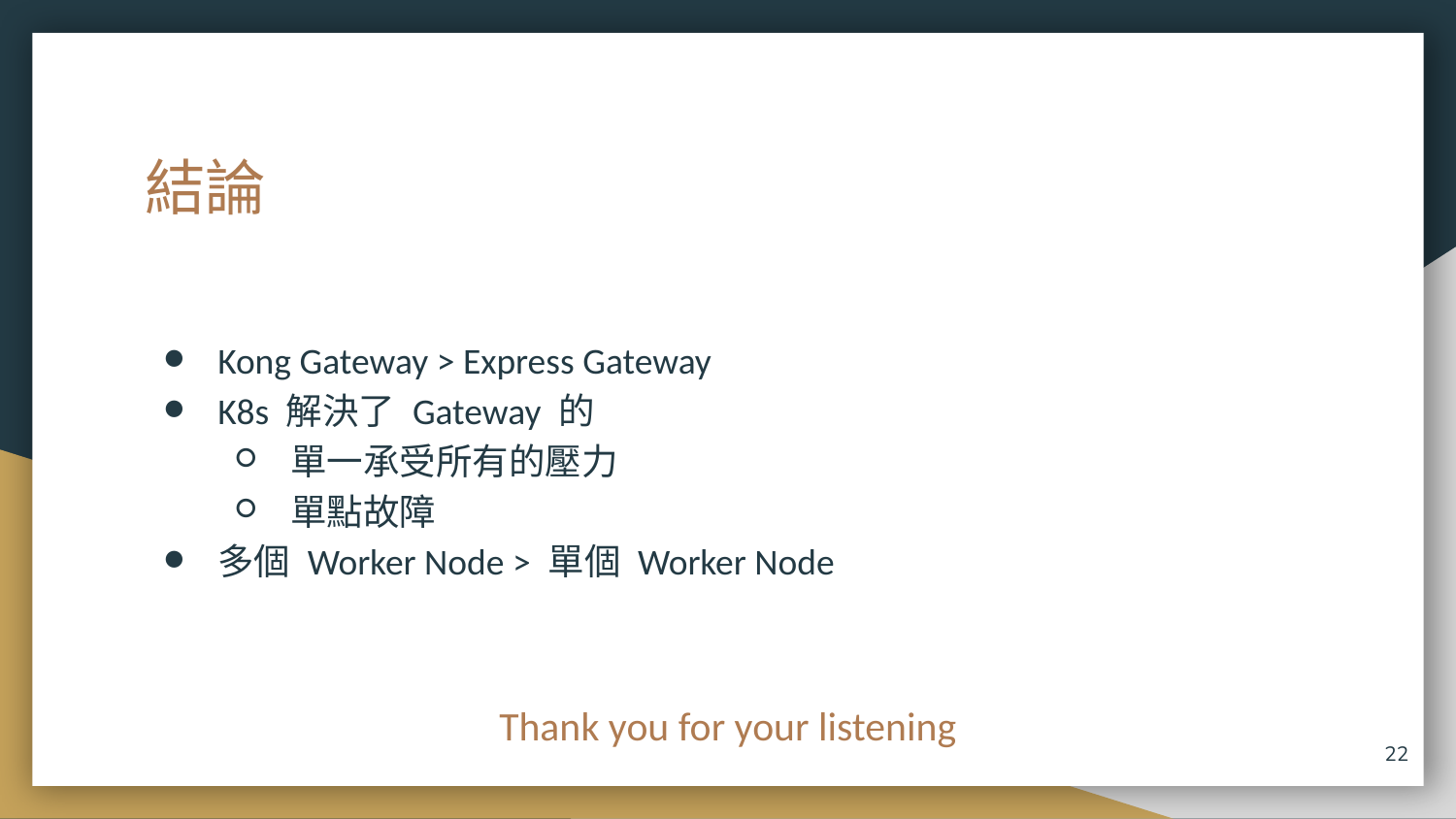

# 結論
Kong Gateway > Express Gateway
K8s 解決了 Gateway 的
單一承受所有的壓力
單點故障
多個 Worker Node > 單個 Worker Node
Thank you for your listening
22